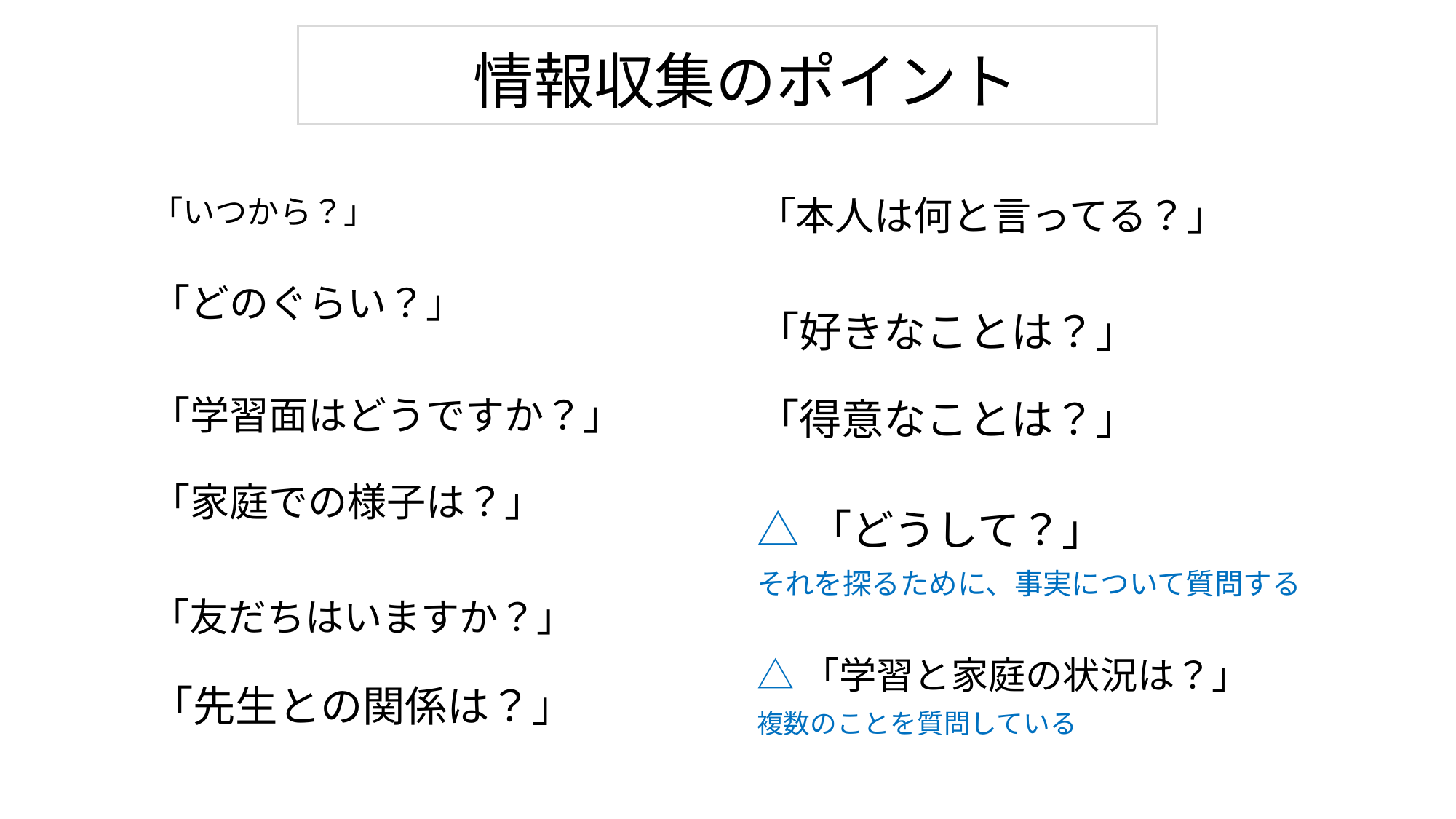

情報収集のポイント
「いつから？」
「本人は何と言ってる？」

「どのぐらい？」
「好きなことは？」
「学習面はどうですか？」
「得意なことは？」
「家庭での様子は？」
△「どうして？」
それを探るために、事実について質問する
「友だちはいますか？」
△「学習と家庭の状況は？」
複数のことを質問している
「先生との関係は？」